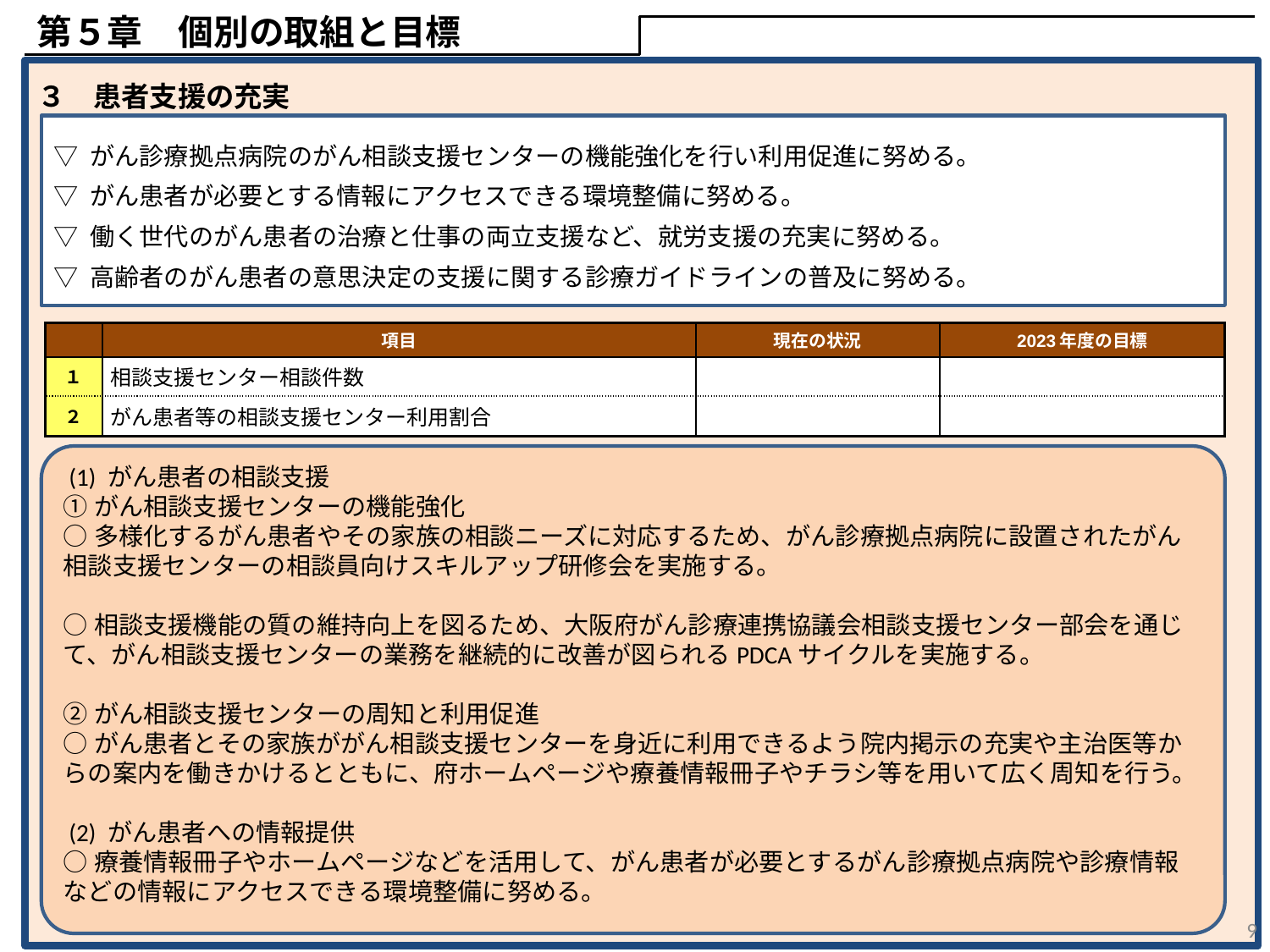

第５章　個別の取組と目標

３　患者支援の充実

▽ がん診療拠点病院のがん相談支援センターの機能強化を行い利用促進に努める。
▽ がん患者が必要とする情報にアクセスできる環境整備に努める。
▽ 働く世代のがん患者の治療と仕事の両立支援など、就労支援の充実に努める。
▽ 高齢者のがん患者の意思決定の支援に関する診療ガイドラインの普及に努める。
|  | 項目 | 現在の状況 | 2023年度の目標 |
| --- | --- | --- | --- |
| １ | 相談支援センター相談件数 |  |  |
| ２ | がん患者等の相談支援センター利用割合 |  |  |
 (1) がん患者の相談支援
①がん相談支援センターの機能強化
○多様化するがん患者やその家族の相談ニーズに対応するため、がん診療拠点病院に設置されたがん相談支援センターの相談員向けスキルアップ研修会を実施する。

○相談支援機能の質の維持向上を図るため、大阪府がん診療連携協議会相談支援センター部会を通じて、がん相談支援センターの業務を継続的に改善が図られるPDCAサイクルを実施する。

②がん相談支援センターの周知と利用促進
○がん患者とその家族ががん相談支援センターを身近に利用できるよう院内掲示の充実や主治医等からの案内を働きかけるとともに、府ホームページや療養情報冊子やチラシ等を用いて広く周知を行う。

 (2) がん患者への情報提供
○療養情報冊子やホームページなどを活用して、がん患者が必要とするがん診療拠点病院や診療情報などの情報にアクセスできる環境整備に努める。

9